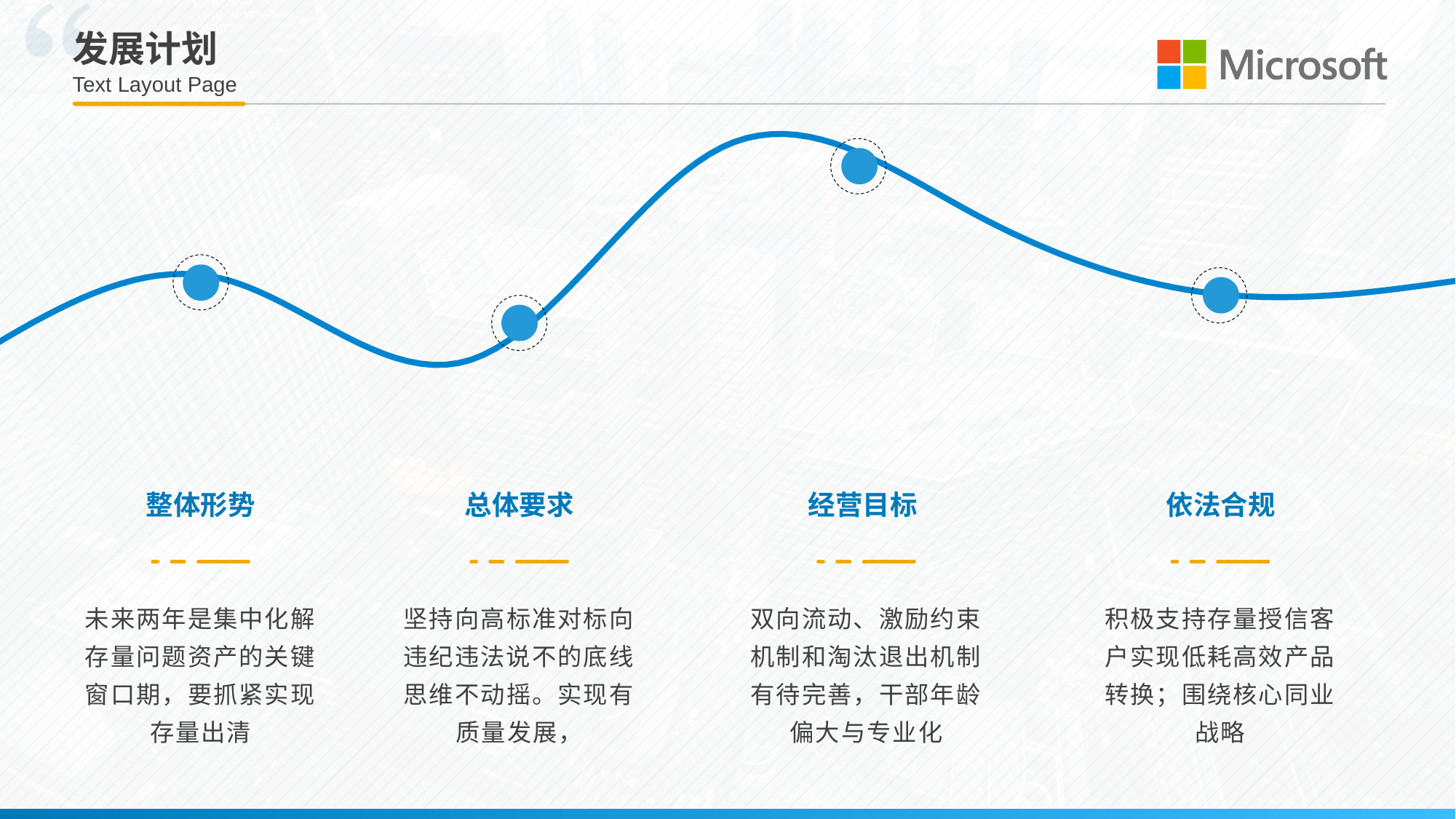

# 发展计划
Text Layout Page

### Chart

| Category | 辅助数据 | 修改数据 | 辅助数据2 |
|---|---|---|---|
| 类别 1 | 1.0 | 1.0 | 1.0 |
| 类别 2 | 1.0 | 1.5 | 1.0 |
| 类别 3 | 1.0 | 1.0 | 1.0 |
| 类别 4 | 1.0 | 2.3 | 1.0 |

整体形势
总体要求
经营目标
依法合规
未来两年是集中化解存量问题资产的关键窗口期，要抓紧实现存量出清
坚持向高标准对标向违纪违法说不的底线思维不动摇。实现有质量发展，
双向流动、激励约束机制和淘汰退出机制有待完善，干部年龄偏大与专业化
积极支持存量授信客户实现低耗高效产品转换；围绕核心同业战略